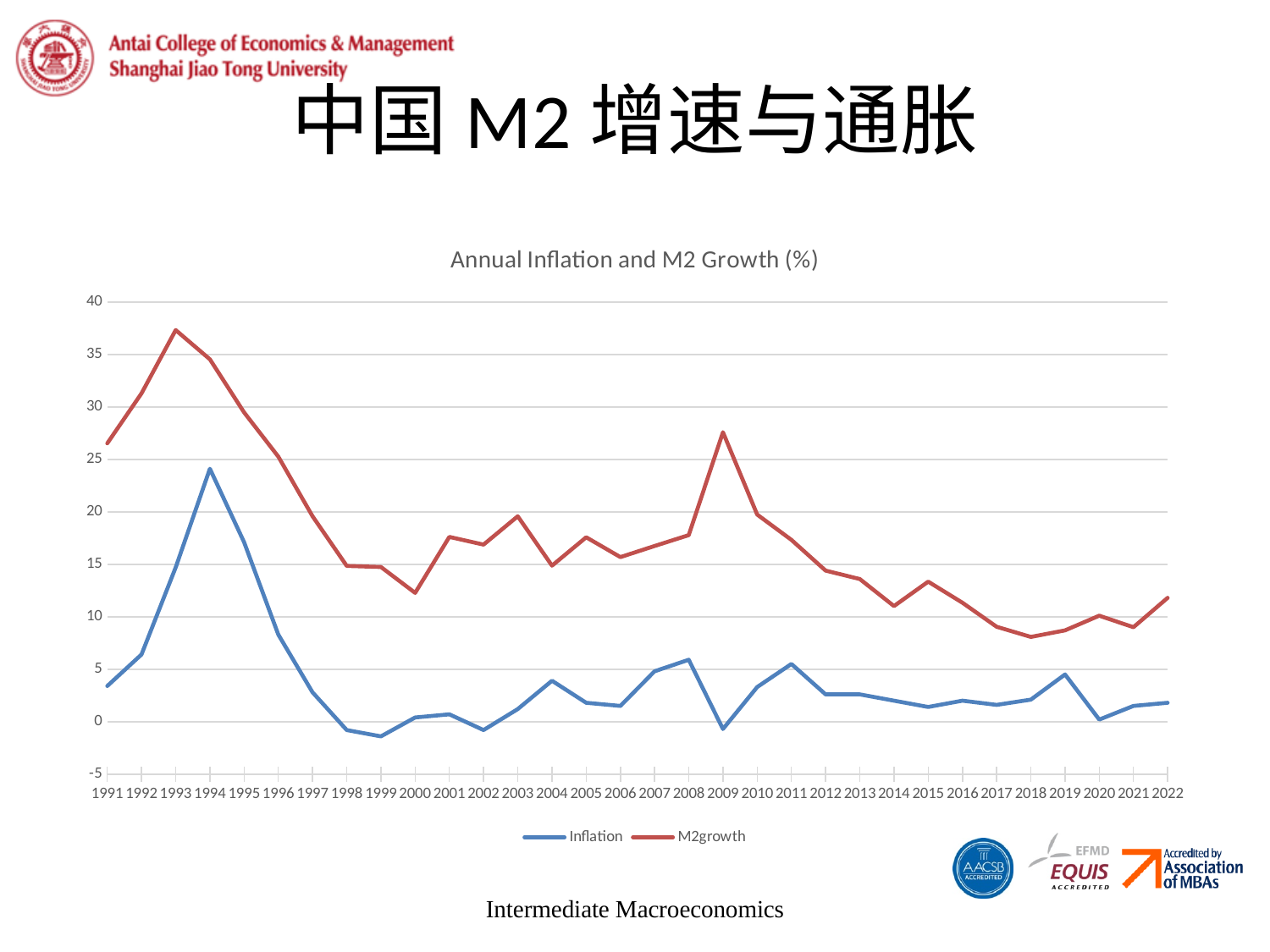

# 中国M2增速与通胀

### Chart: Annual Inflation and M2 Growth (%)

| Category | Inflation | M2growth |
|---|---|---|
| 1991 | 3.4 | 26.52451384 |
| 1992 | 6.4 | 31.27819782 |
| 1993 | 14.7 | 37.31015424 |
| 1994 | 24.1 | 34.52915441 |
| 1995 | 17.1 | 29.46711136 |
| 1996 | 8.3 | 25.25806372 |
| 1997 | 2.8 | 19.58133857 |
| 1998 | -0.8 | 14.83944775 |
| 1999 | -1.4 | 14.73647947 |
| 2000 | 0.4 | 12.27077372 |
| 2001 | 0.7 | 17.60013907 |
| 2002 | -0.8 | 16.86972803 |
| 2003 | 1.2 | 19.57536742 |
| 2004 | 3.9 | 14.86474269 |
| 2005 | 1.8 | 17.57082646 |
| 2006 | 1.5 | 15.68100291 |
| 2007 | 4.8 | 16.73553507 |
| 2008 | 5.9 | 17.77811047 |
| 2009 | -0.7 | 27.58156823 |
| 2010 | 3.3 | 19.7330694 |
| 2011 | 5.5 | 17.32297144 |
| 2012 | 2.6 | 14.3916404 |
| 2013 | 2.6 | 13.58890757 |
| 2014 | 2.0 | 11.01193667 |
| 2015 | 1.4 | 13.34310169 |
| 2016 | 2.0 | 11.33312064 |
| 2017 | 1.6 | 9.042749566 |
| 2018 | 2.1 | 8.076324292 |
| 2019 | 4.5 | 8.7 |
| 2020 | 0.2 | 10.1 |
| 2021 | 1.5 | 9.0 |
| 2022 | 1.8 | 11.8 |
Intermediate Macroeconomics